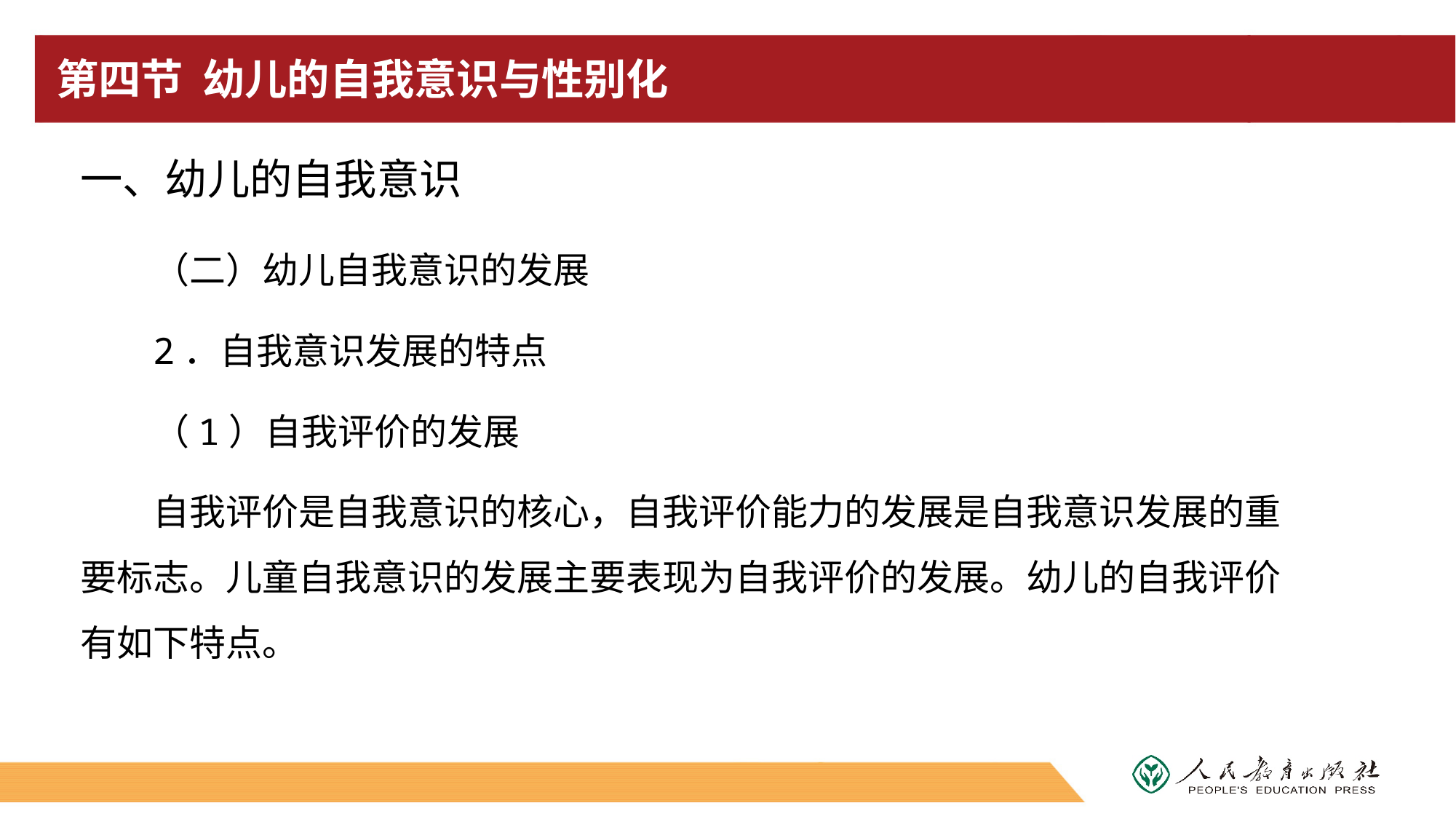

# 第四节  幼儿的自我意识与性别化
一、幼儿的自我意识
（二）幼儿自我意识的发展
2．自我意识发展的特点
（1）自我评价的发展
自我评价是自我意识的核心，自我评价能力的发展是自我意识发展的重要标志。儿童自我意识的发展主要表现为自我评价的发展。幼儿的自我评价有如下特点。